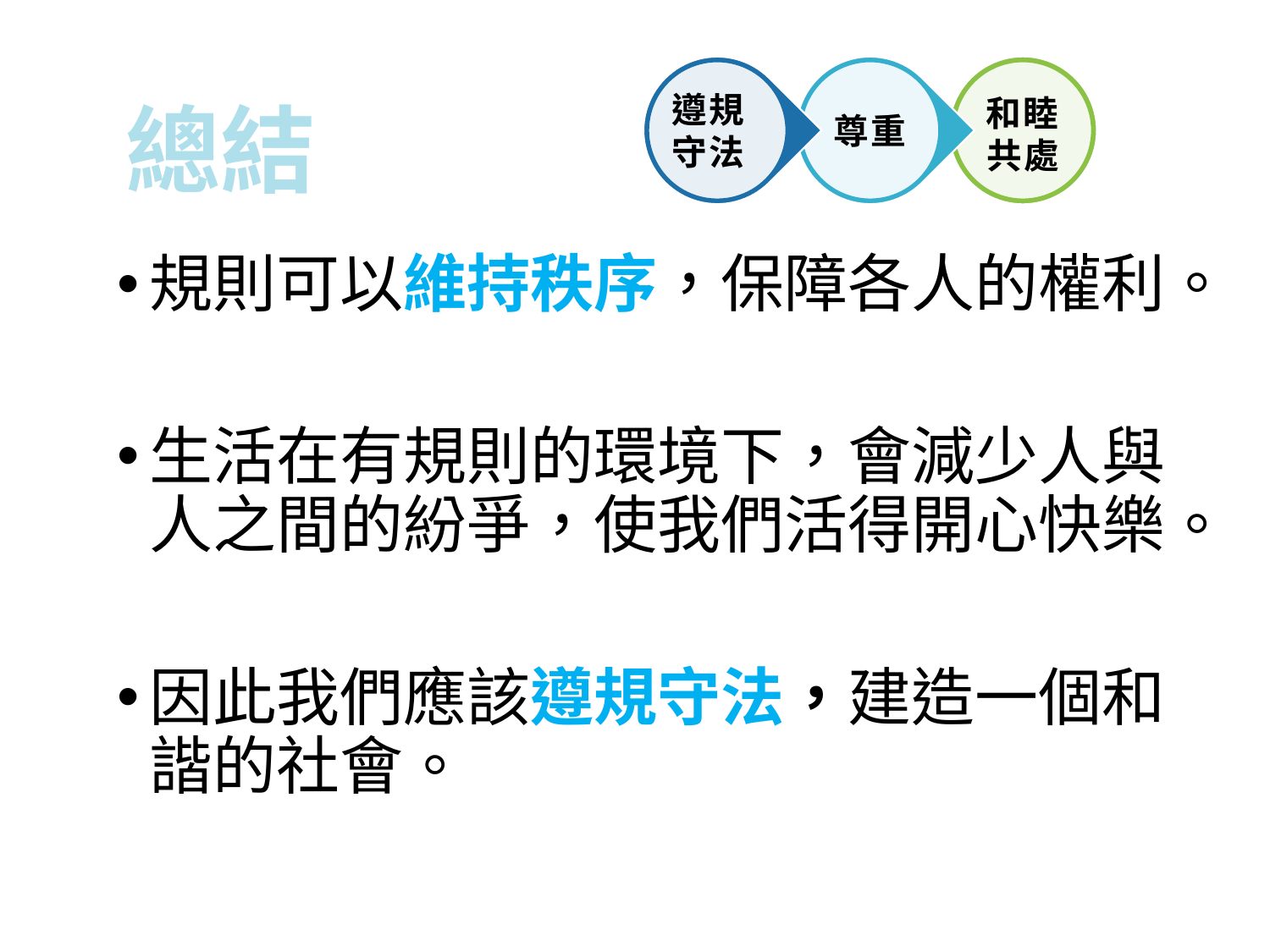

和睦共處

尊重
遵規守法
# 總結
規則可以維持秩序，保障各人的權利。

生活在有規則的環境下，會減少人與人之間的紛爭，使我們活得開心快樂。

因此我們應該遵規守法，建造一個和諧的社會。